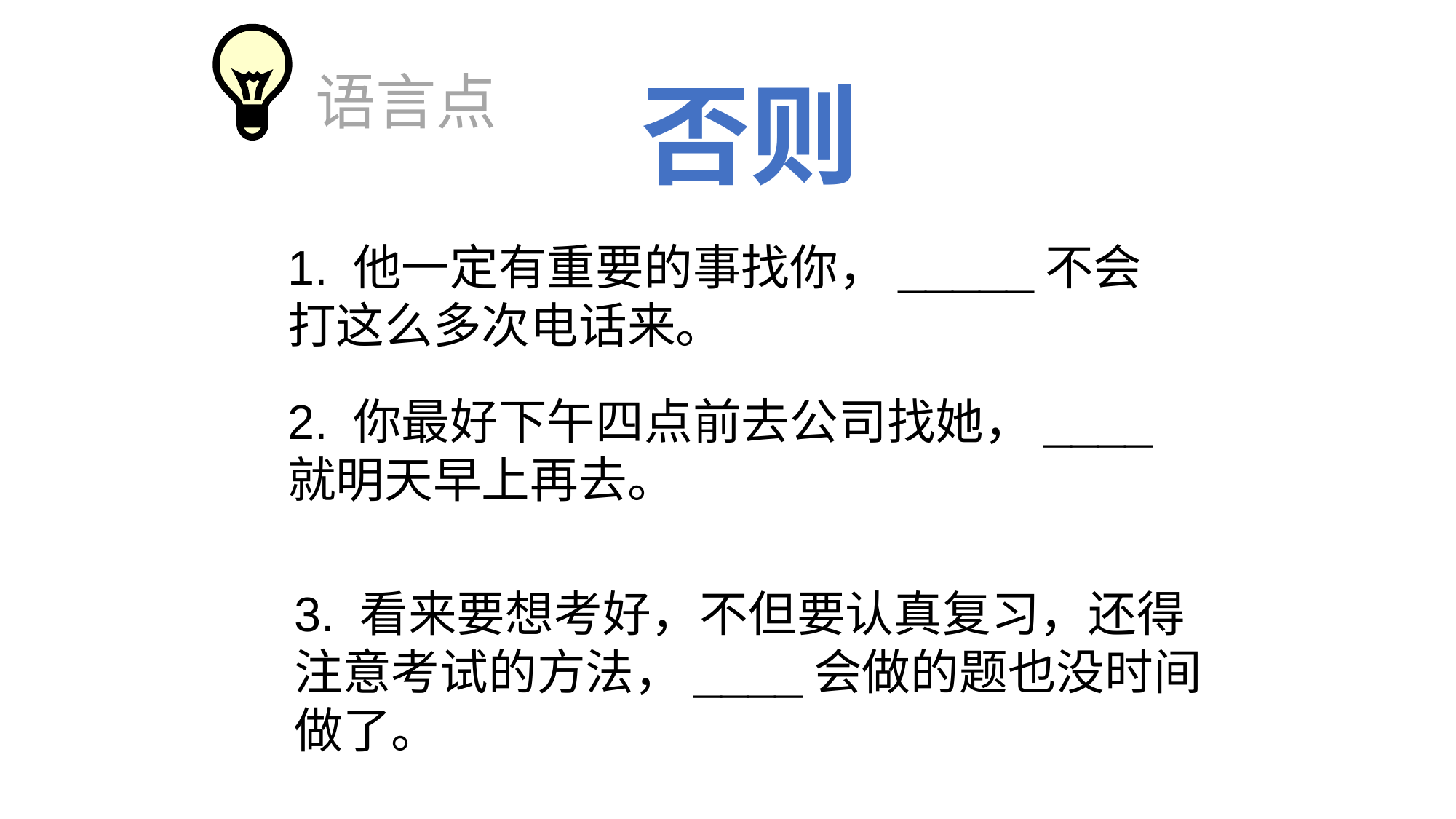

语言点
否则
1. 他一定有重要的事找你，_____不会打这么多次电话来。
2. 你最好下午四点前去公司找她，____就明天早上再去。
3. 看来要想考好，不但要认真复习，还得注意考试的方法，____会做的题也没时间做了。